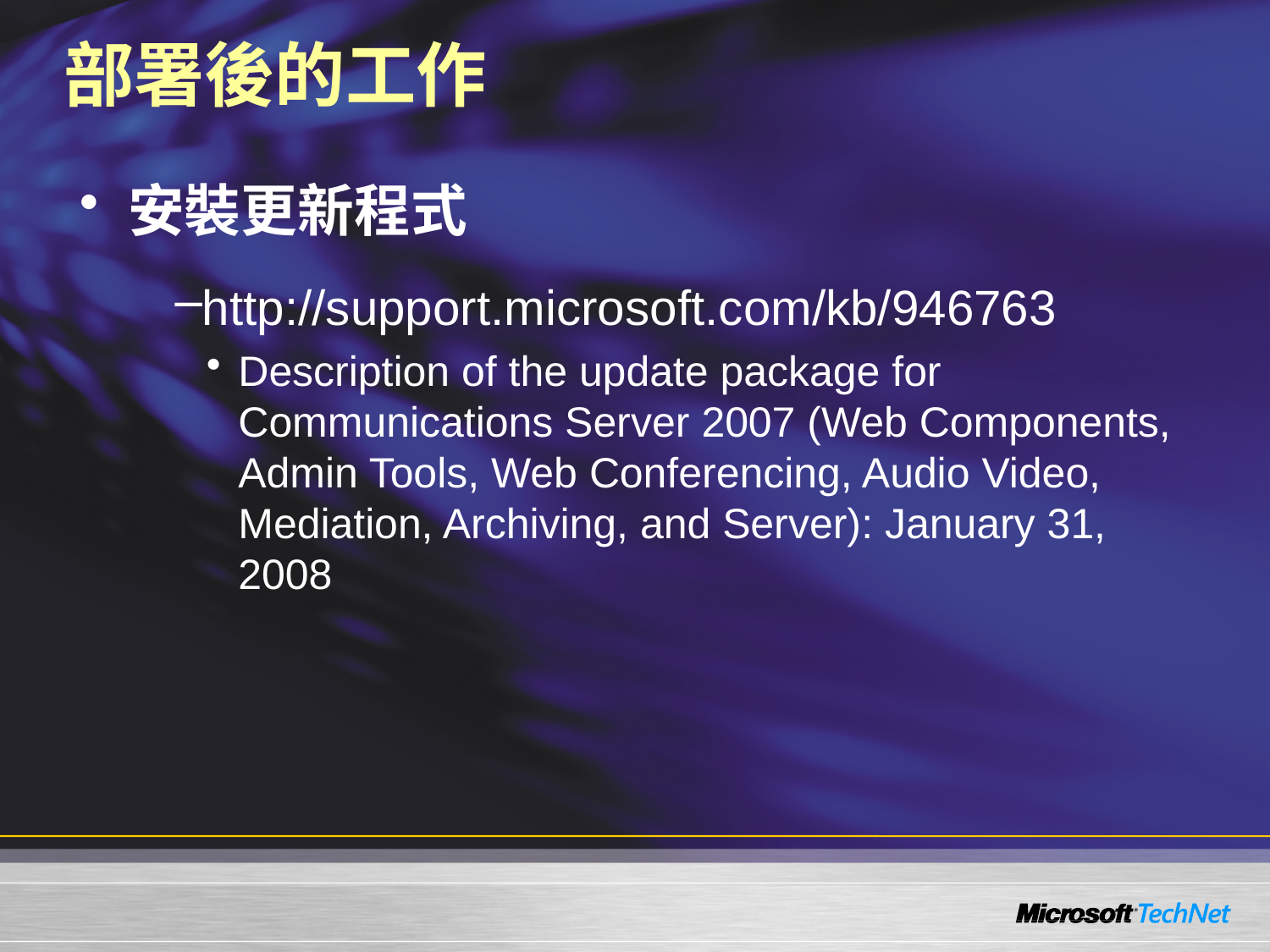

# 部署後的工作
安裝更新程式
http://support.microsoft.com/kb/946763
Description of the update package for Communications Server 2007 (Web Components, Admin Tools, Web Conferencing, Audio Video, Mediation, Archiving, and Server): January 31, 2008